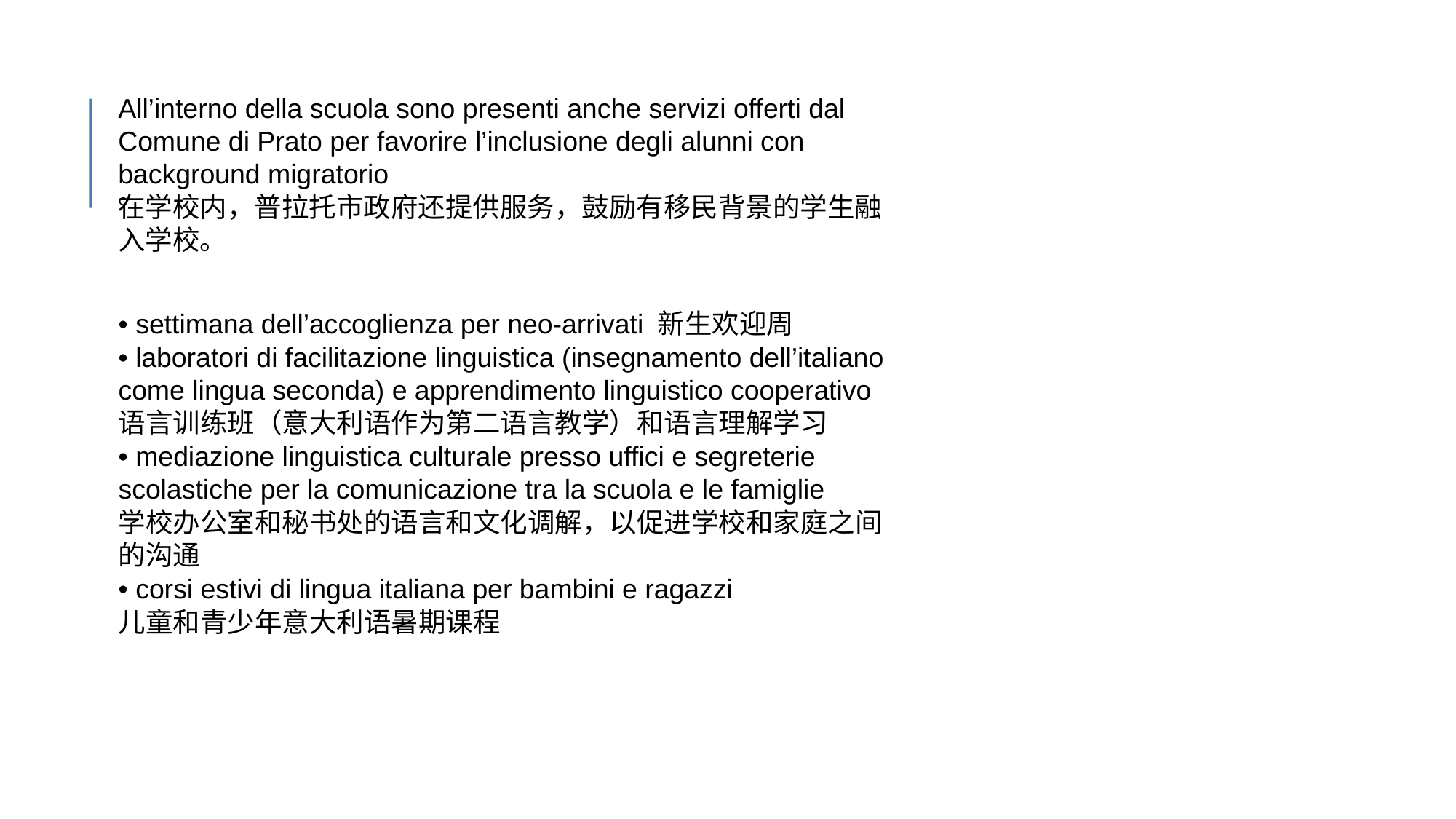

All’interno della scuola sono presenti anche servizi offerti dal Comune di Prato per favorire l’inclusione degli alunni con background migratorio
在学校内，普拉托市政府还提供服务，鼓励有移民背景的学生融入学校。

。

• settimana dell’accoglienza per neo-arrivati 新生欢迎周
• laboratori di facilitazione linguistica (insegnamento dell’italiano come lingua seconda) e apprendimento linguistico cooperativo语言训练班（意大利语作为第二语言教学）和语言理解学习
• mediazione linguistica culturale presso uffici e segreterie scolastiche per la comunicazione tra la scuola e le famiglie
学校办公室和秘书处的语言和文化调解，以促进学校和家庭之间的沟通
• corsi estivi di lingua italiana per bambini e ragazzi
儿童和青少年意大利语暑期课程